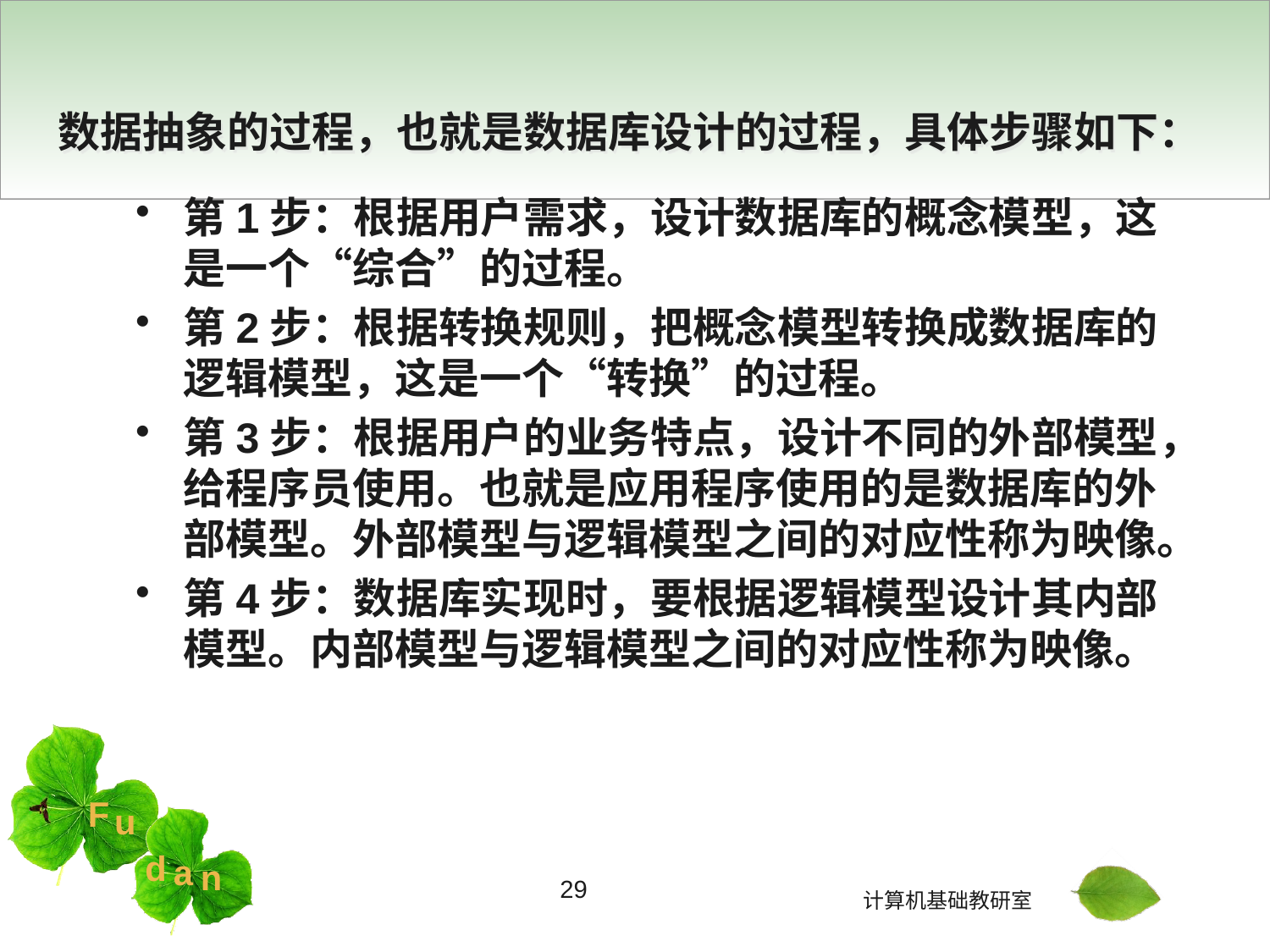

# 数据抽象的过程，也就是数据库设计的过程，具体步骤如下：
第1步：根据用户需求，设计数据库的概念模型，这是一个“综合”的过程。
第2步：根据转换规则，把概念模型转换成数据库的逻辑模型，这是一个“转换”的过程。
第3步：根据用户的业务特点，设计不同的外部模型，给程序员使用。也就是应用程序使用的是数据库的外部模型。外部模型与逻辑模型之间的对应性称为映像。
第4步：数据库实现时，要根据逻辑模型设计其内部模型。内部模型与逻辑模型之间的对应性称为映像。
29